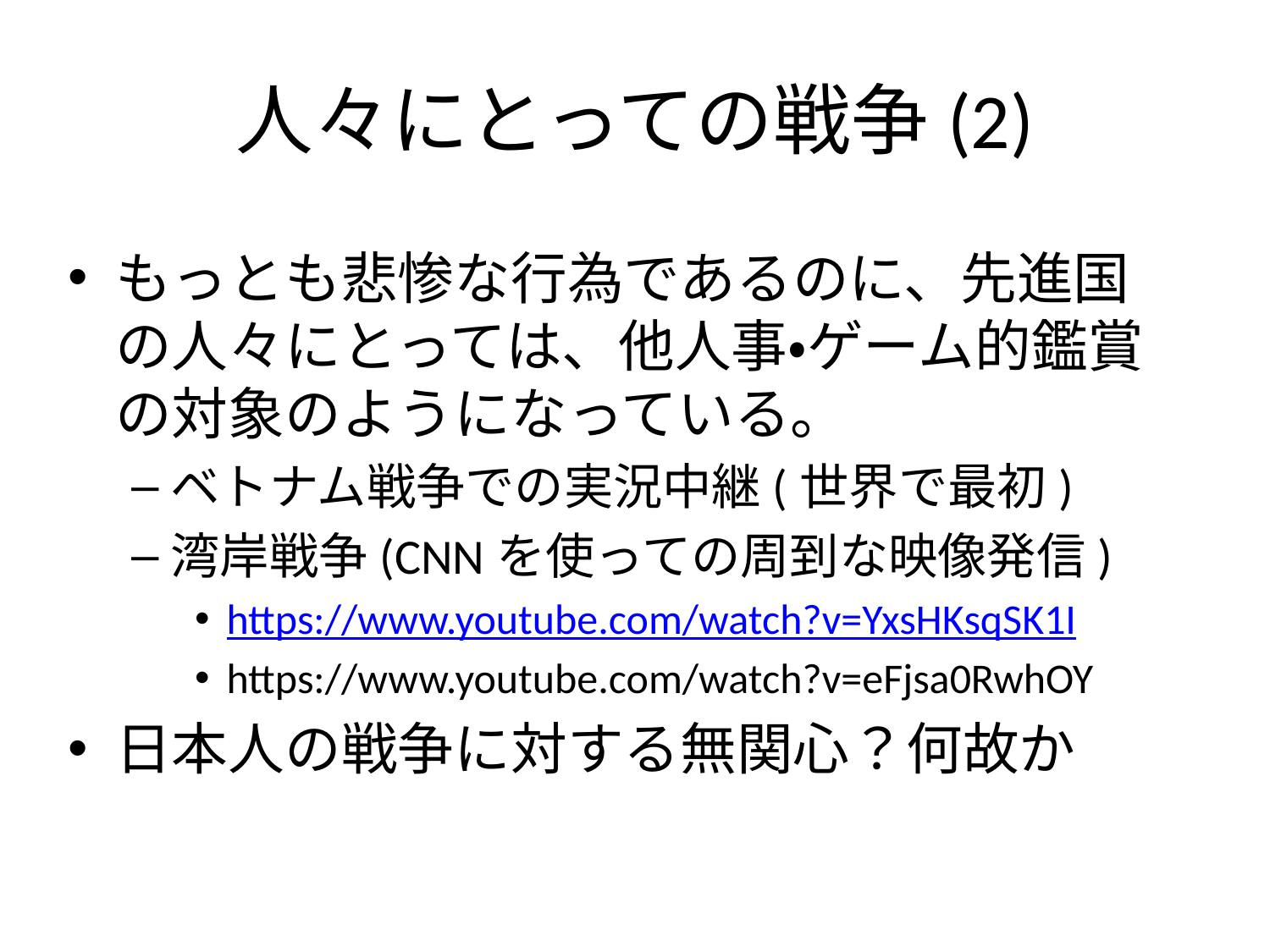

# 人々にとっての戦争(2)
もっとも悲惨な行為であるのに、先進国の人々にとっては、他人事・ゲーム的鑑賞の対象のようになっている。
ベトナム戦争での実況中継(世界で最初)
湾岸戦争(CNNを使っての周到な映像発信)
https://www.youtube.com/watch?v=YxsHKsqSK1I
https://www.youtube.com/watch?v=eFjsa0RwhOY
日本人の戦争に対する無関心？何故か